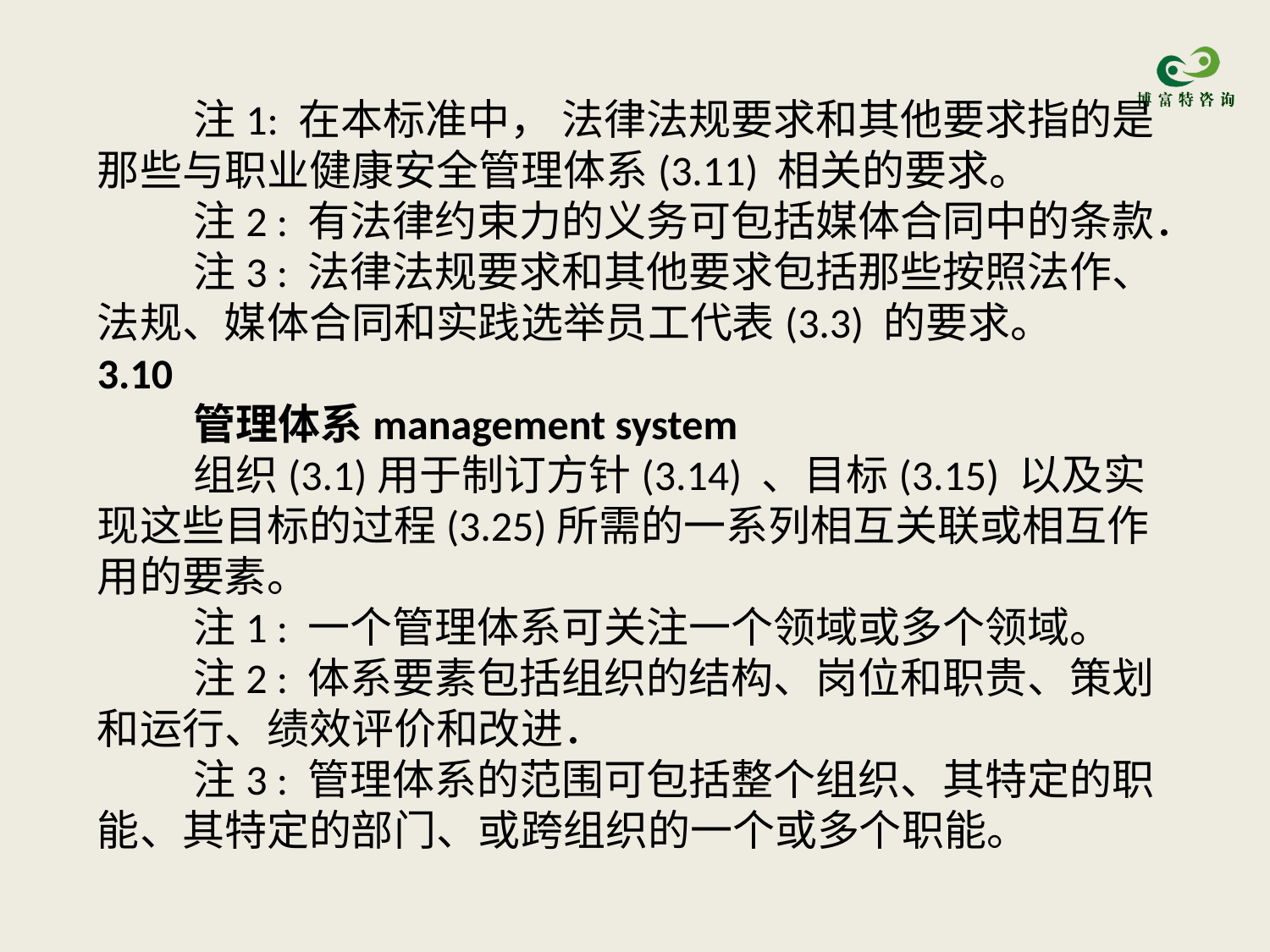

注1: 在本标准中， 法律法规要求和其他要求指的是那些与职业健康安全管理体系(3.11) 相关的要求。
         注2 : 有法律约束力的义务可包括媒体合同中的条款．
         注3 : 法律法规要求和其他要求包括那些按照法作、法规、媒体合同和实践选举员工代表(3.3) 的要求。
3.10
         管理体系management system
         组织(3.1)用于制订方针(3.14) 、目标(3.15) 以及实现这些目标的过程(3.25)所需的一系列相互关联或相互作用的要素。
         注1 : 一个管理体系可关注一个领域或多个领域。
         注2 : 体系要素包括组织的结构、岗位和职贵、策划和运行、绩效评价和改进．
         注3 : 管理体系的范围可包括整个组织、其特定的职能、其特定的部门、或跨组织的一个或多个职能。